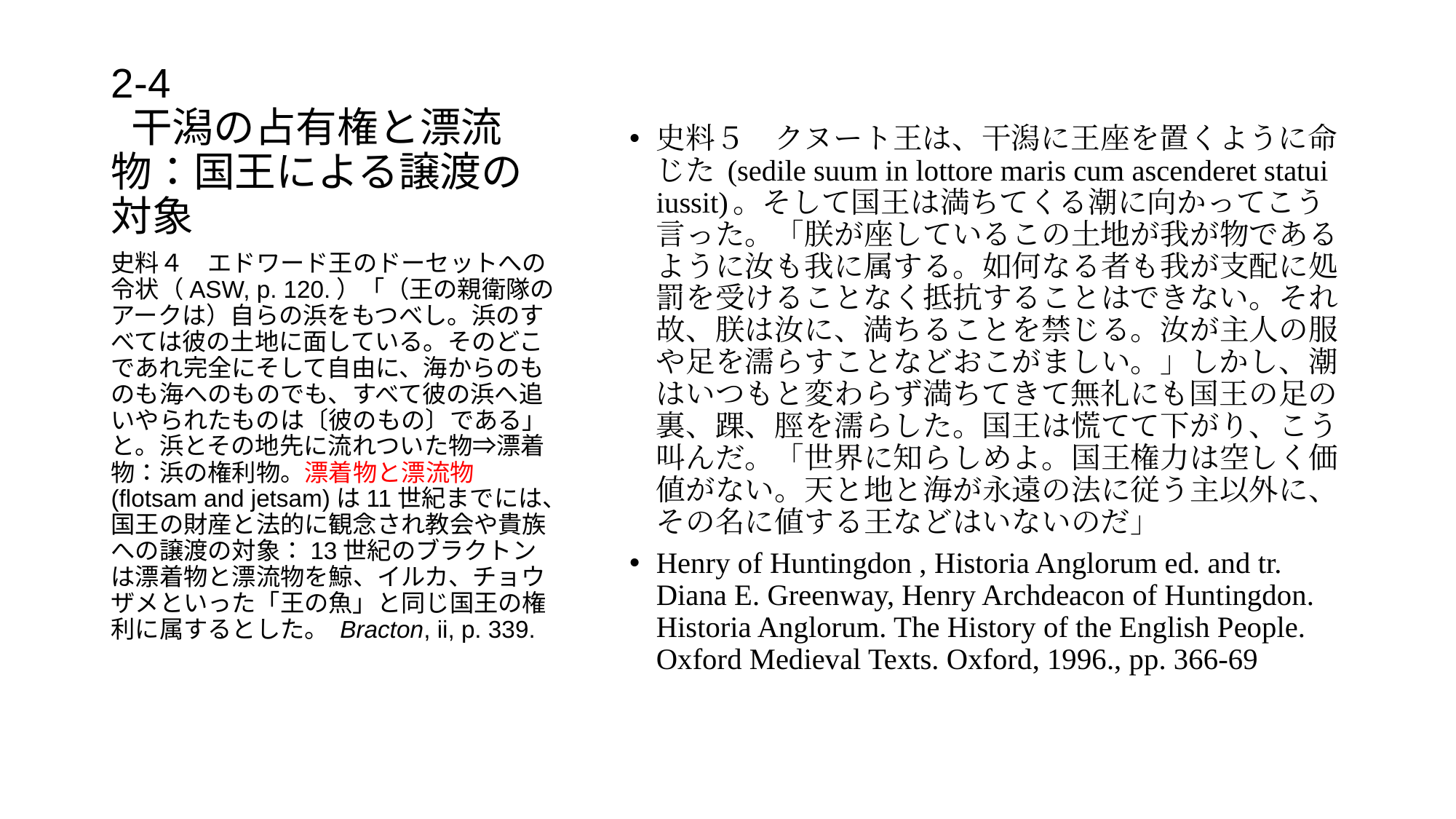

# 2-4 干潟の占有権と漂流物：国王による譲渡の対象
史料５　クヌート王は、干潟に王座を置くように命じた (sedile suum in lottore maris cum ascenderet statui iussit)。そして国王は満ちてくる潮に向かってこう言った。「朕が座しているこの土地が我が物であるように汝も我に属する。如何なる者も我が支配に処罰を受けることなく抵抗することはできない。それ故、朕は汝に、満ちることを禁じる。汝が主人の服や足を濡らすことなどおこがましい。」しかし、潮はいつもと変わらず満ちてきて無礼にも国王の足の裏、踝、脛を濡らした。国王は慌てて下がり、こう叫んだ。「世界に知らしめよ。国王権力は空しく価値がない。天と地と海が永遠の法に従う主以外に、その名に値する王などはいないのだ」
Henry of Huntingdon , Historia Anglorum ed. and tr. Diana E. Greenway, Henry Archdeacon of Huntingdon. Historia Anglorum. The History of the English People. Oxford Medieval Texts. Oxford, 1996., pp. 366-69

史料４　エドワード王のドーセットへの令状（ASW, p. 120.）「（王の親衛隊のアークは）自らの浜をもつべし。浜のすべては彼の土地に面している。そのどこであれ完全にそして自由に、海からのものも海へのものでも、すべて彼の浜へ追いやられたものは〔彼のもの〕である」と。浜とその地先に流れついた物⇒漂着物：浜の権利物。漂着物と漂流物(flotsam and jetsam)は11世紀までには、国王の財産と法的に観念され教会や貴族への譲渡の対象：13世紀のブラクトンは漂着物と漂流物を鯨、イルカ、チョウザメといった「王の魚」と同じ国王の権利に属するとした。 Bracton, ii, p. 339.